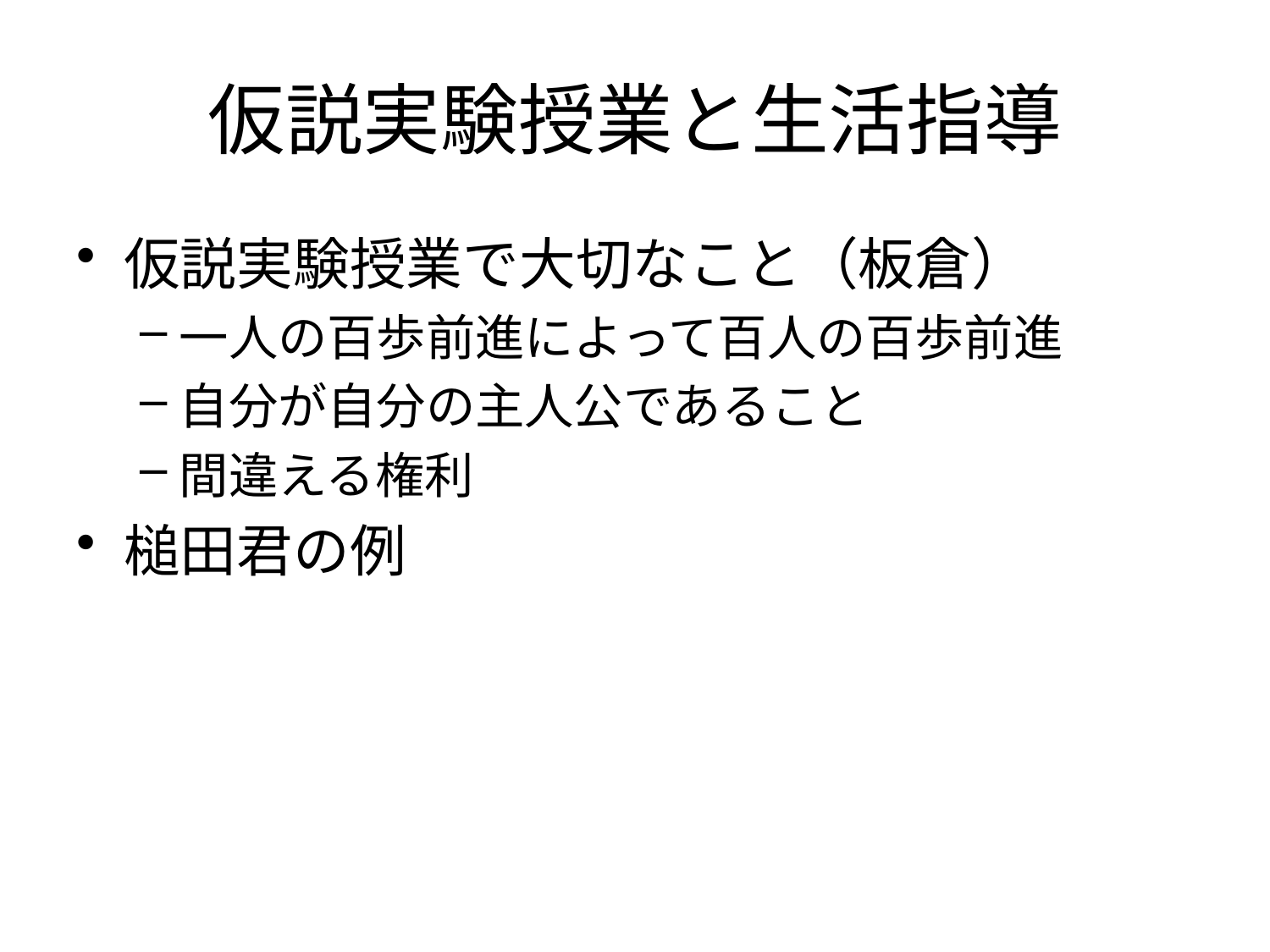

# 仮説実験授業と生活指導
仮説実験授業で大切なこと（板倉）
一人の百歩前進によって百人の百歩前進
自分が自分の主人公であること
間違える権利
槌田君の例